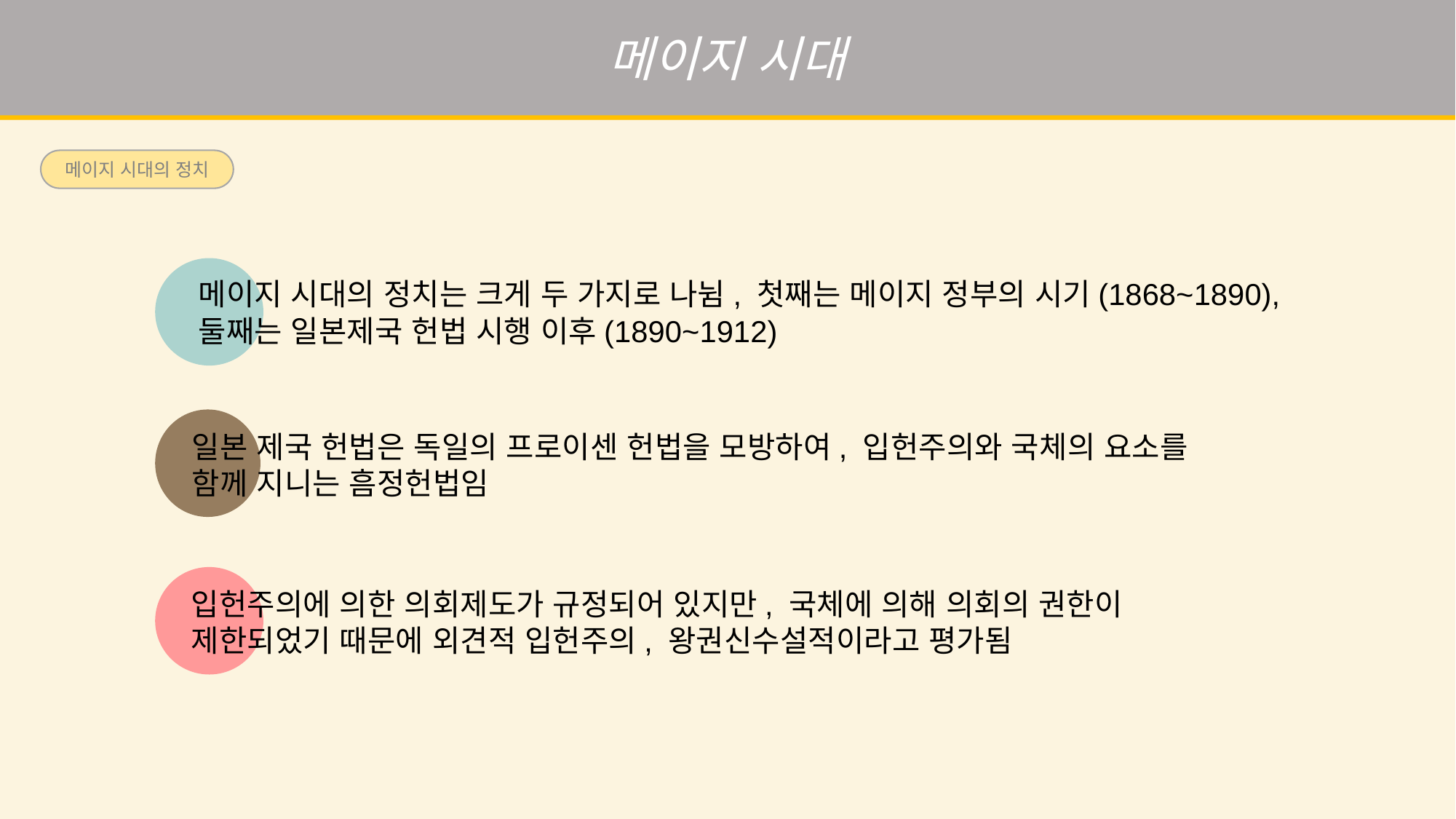

메이지 시대
메이지 시대의 정치

메이지 시대의 정치는 크게 두 가지로 나뉨, 첫째는 메이지 정부의 시기(1868~1890), 둘째는 일본제국 헌법 시행 이후(1890~1912)

일본 제국 헌법은 독일의 프로이센 헌법을 모방하여, 입헌주의와 국체의 요소를 함께 지니는 흠정헌법임

입헌주의에 의한 의회제도가 규정되어 있지만, 국체에 의해 의회의 권한이 제한되었기 때문에 외견적 입헌주의, 왕권신수설적이라고 평가됨